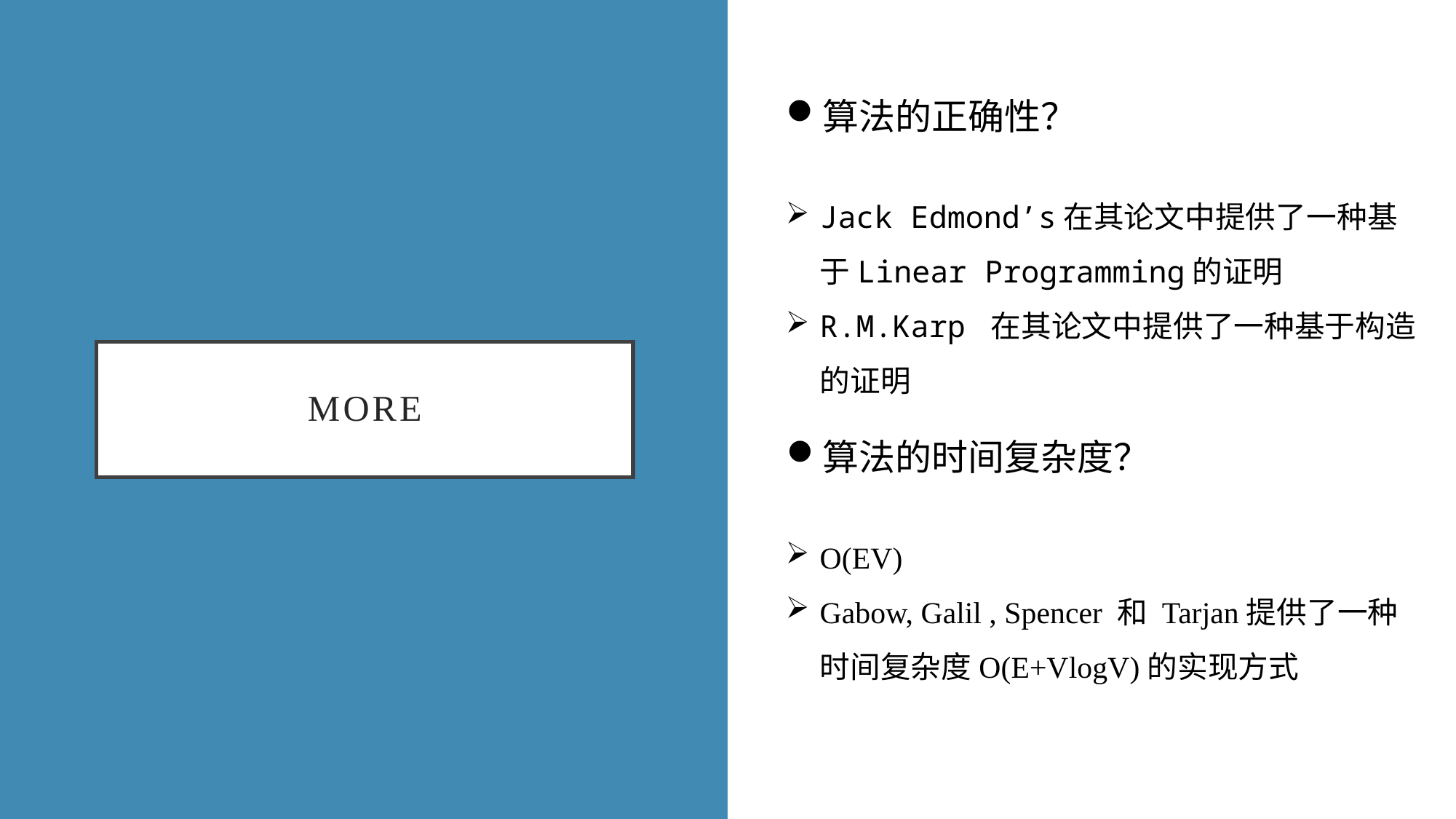

算法的正确性？
Jack Edmond’s在其论文中提供了一种基于Linear Programming的证明
R.M.Karp 在其论文中提供了一种基于构造的证明
# MORE
算法的时间复杂度？
O(EV)
Gabow, Galil , Spencer 和 Tarjan提供了一种时间复杂度O(E+VlogV)的实现方式